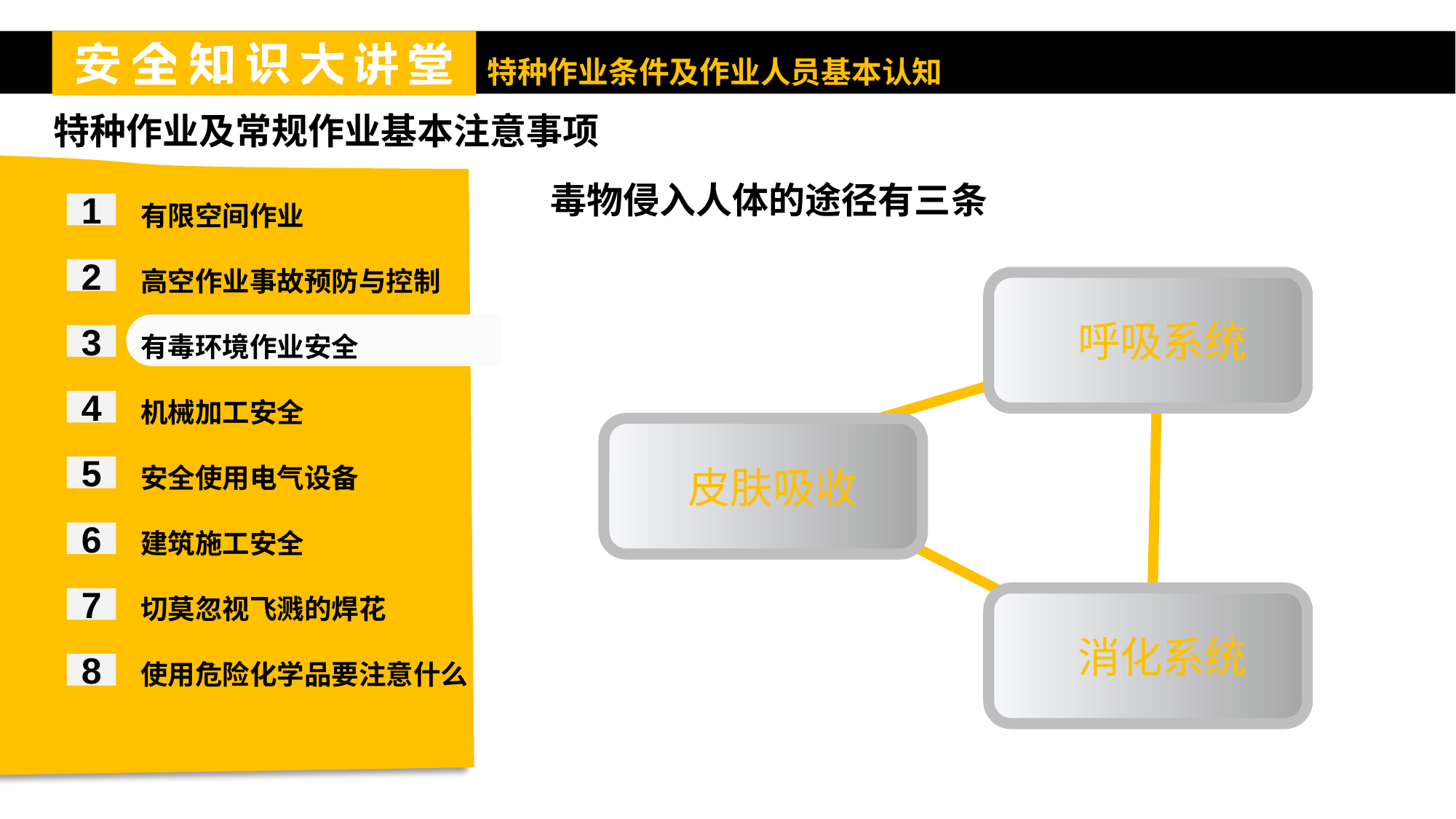

特种作业及常规作业基本注意事项

有限空间作业
高空作业事故预防与控制
有毒环境作业安全
机械加工安全
安全使用电气设备
建筑施工安全
切莫忽视飞溅的焊花
使用危险化学品要注意什么
毒物侵入人体的途径有三条
1
2
  呼吸系统
3

4
 皮肤吸收
5
6
7
  消化系统
8